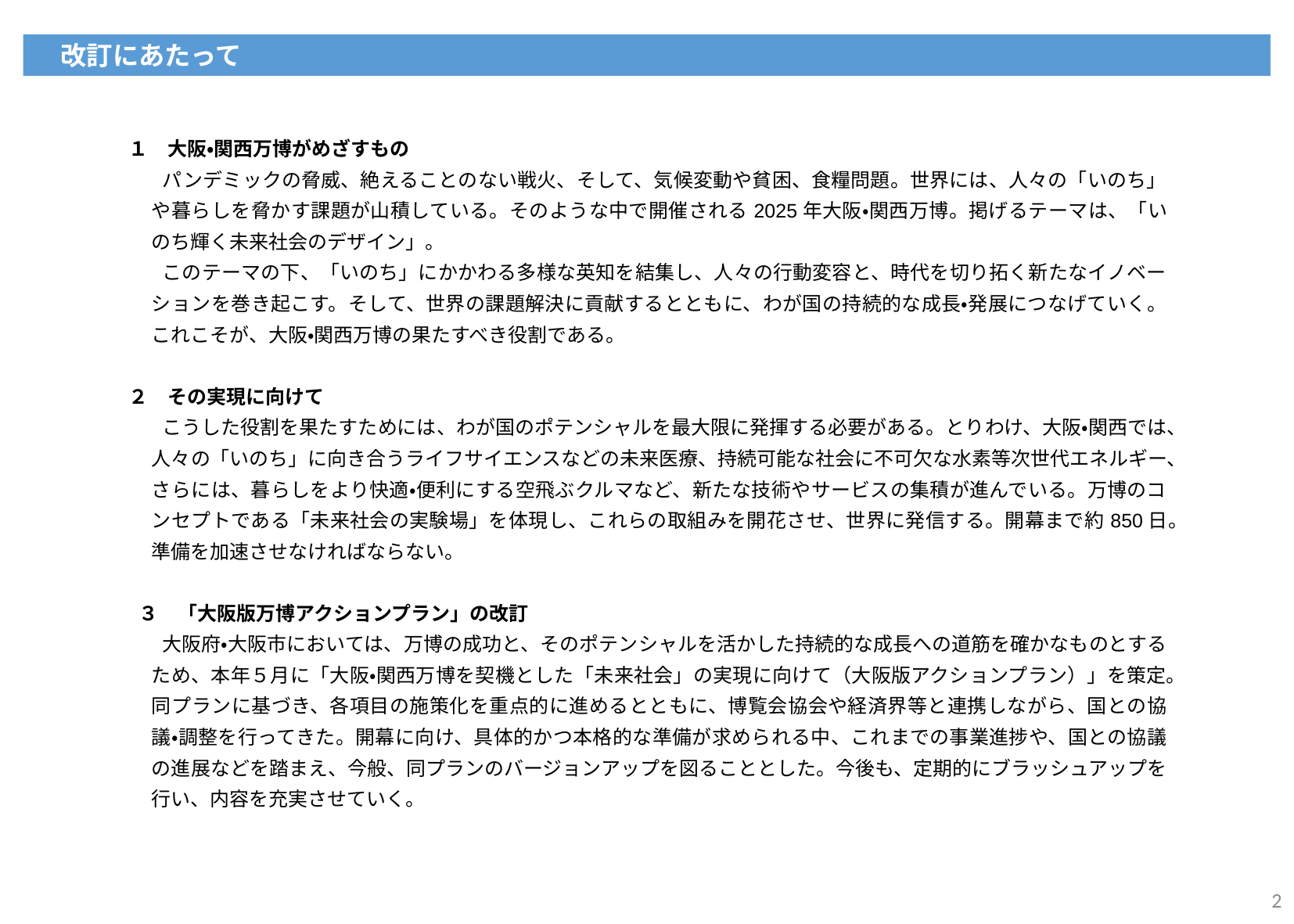

改訂にあたって
１　大阪・関西万博がめざすもの
パンデミックの脅威、絶えることのない戦火、そして、気候変動や貧困、食糧問題。世界には、人々の「いのち」や暮らしを脅かす課題が山積している。そのような中で開催される2025年大阪・関西万博。掲げるテーマは、「いのち輝く未来社会のデザイン」。
このテーマの下、「いのち」にかかわる多様な英知を結集し、人々の行動変容と、時代を切り拓く新たなイノベーションを巻き起こす。そして、世界の課題解決に貢献するとともに、わが国の持続的な成長・発展につなげていく。これこそが、大阪・関西万博の果たすべき役割である。

２　その実現に向けて
こうした役割を果たすためには、わが国のポテンシャルを最大限に発揮する必要がある。とりわけ、大阪・関西では、人々の「いのち」に向き合うライフサイエンスなどの未来医療、持続可能な社会に不可欠な水素等次世代エネルギー、さらには、暮らしをより快適・便利にする空飛ぶクルマなど、新たな技術やサービスの集積が進んでいる。万博のコンセプトである「未来社会の実験場」を体現し、これらの取組みを開花させ、世界に発信する。開幕まで約850日。準備を加速させなければならない。

３　「大阪版万博アクションプラン」の改訂
大阪府・大阪市においては、万博の成功と、そのポテンシャルを活かした持続的な成長への道筋を確かなものとするため、本年５月に「大阪・関西万博を契機とした「未来社会」の実現に向けて（大阪版アクションプラン）」を策定。同プランに基づき、各項目の施策化を重点的に進めるとともに、博覧会協会や経済界等と連携しながら、国との協議・調整を行ってきた。開幕に向け、具体的かつ本格的な準備が求められる中、これまでの事業進捗や、国との協議の進展などを踏まえ、今般、同プランのバージョンアップを図ることとした。今後も、定期的にブラッシュアップを行い、内容を充実させていく。
2